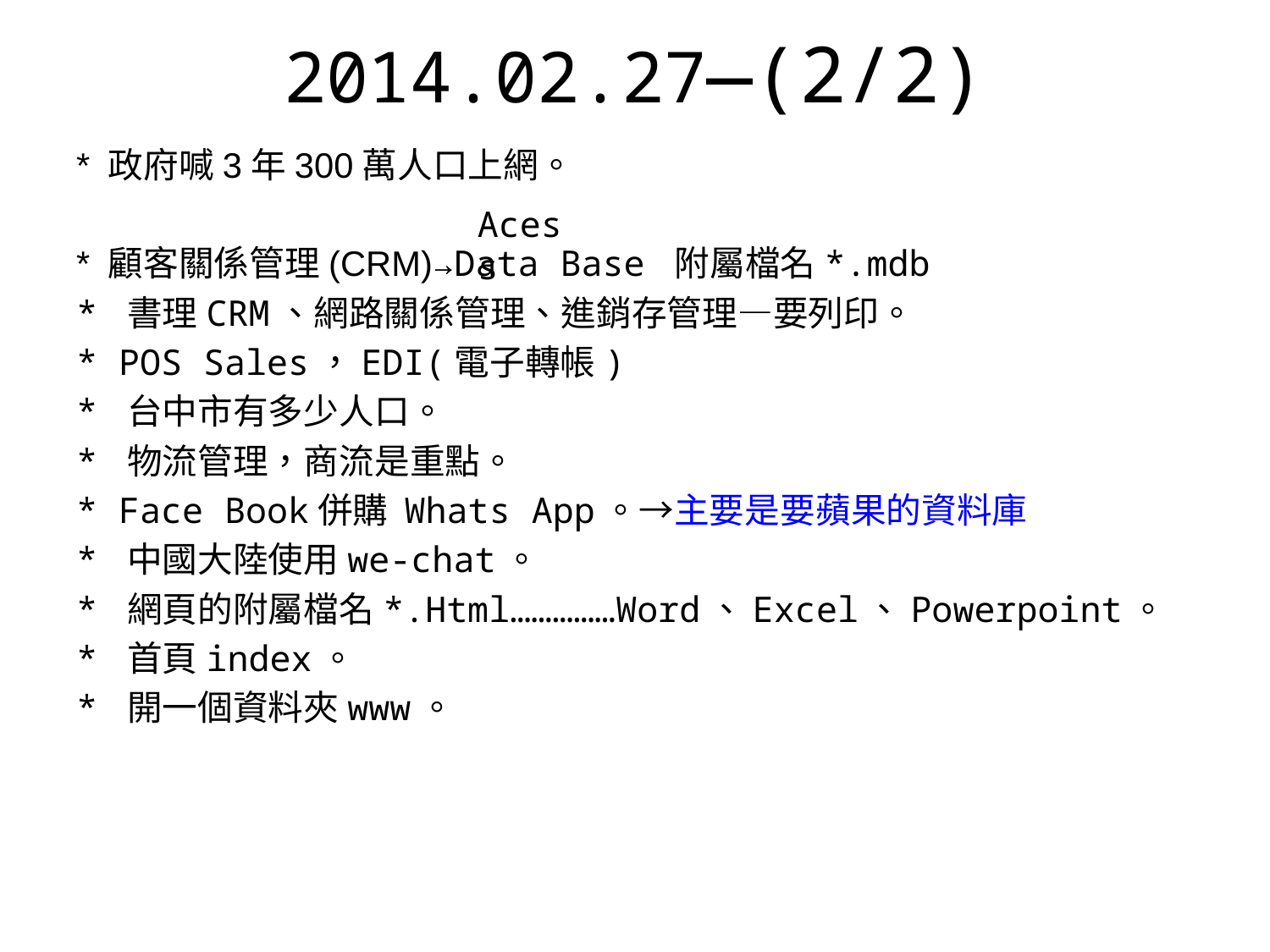

# 2014.02.27—(2/2)
* 政府喊3年300萬人口上網。

* 顧客關係管理(CRM)→Data Base 附屬檔名*.mdb
* 書理CRM、網路關係管理、進銷存管理—要列印。
* POS Sales，EDI(電子轉帳)
* 台中市有多少人口。
* 物流管理，商流是重點。
* Face Book併購 Whats App。→主要是要蘋果的資料庫
* 中國大陸使用we-chat。
* 網頁的附屬檔名*.Html……………Word、Excel、Powerpoint。
* 首頁index。
* 開一個資料夾www。

Acess